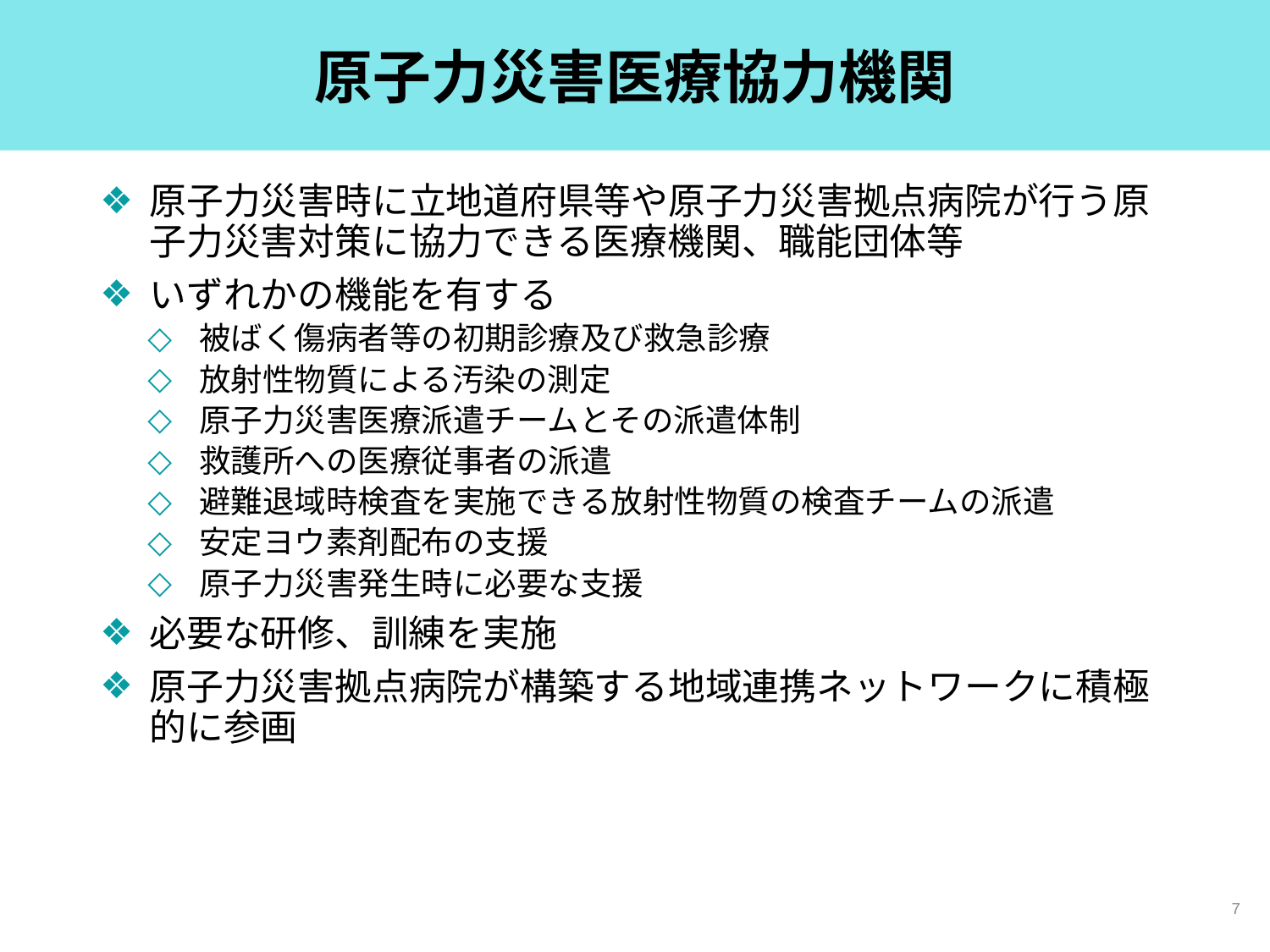

# 原子力災害医療協力機関
原子力災害時に立地道府県等や原子力災害拠点病院が行う原子力災害対策に協力できる医療機関、職能団体等
いずれかの機能を有する
被ばく傷病者等の初期診療及び救急診療
放射性物質による汚染の測定
原子力災害医療派遣チームとその派遣体制
救護所への医療従事者の派遣
避難退域時検査を実施できる放射性物質の検査チームの派遣
安定ヨウ素剤配布の支援
原子力災害発生時に必要な支援
必要な研修、訓練を実施
原子力災害拠点病院が構築する地域連携ネットワークに積極的に参画
7